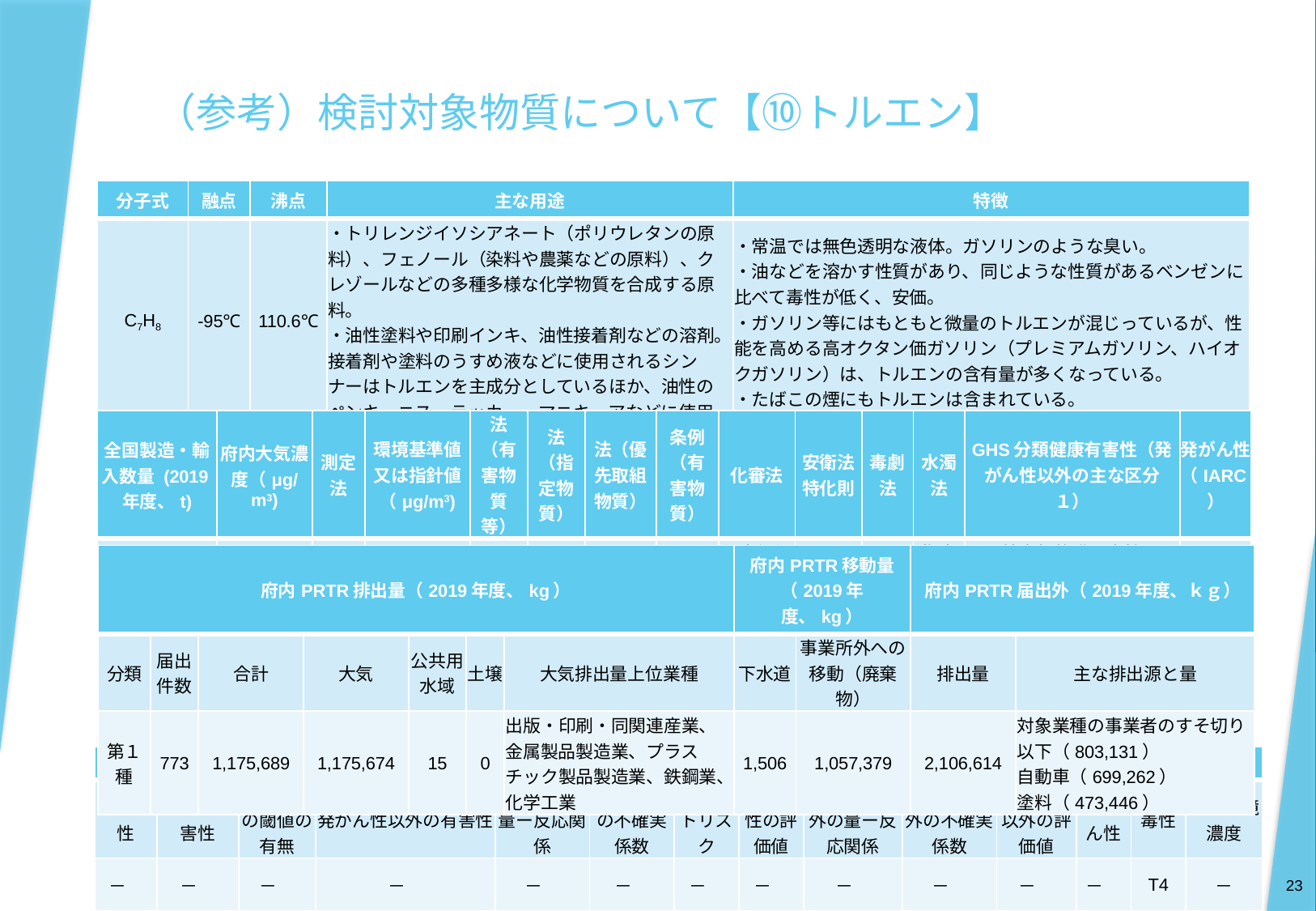

# （参考）検討対象物質について【⑩トルエン】
| 分子式 | 融点 | 沸点 | 主な用途 | 特徴 |
| --- | --- | --- | --- | --- |
| C7H8 | -95℃ | 110.6℃ | ・トリレンジイソシアネート（ポリウレタンの原料）、フェノール（染料や農薬などの原料）、クレゾールなどの多種多様な化学物質を合成する原料。 ・油性塗料や印刷インキ、油性接着剤などの溶剤。接着剤や塗料のうすめ液などに使用されるシンナーはトルエンを主成分としているほか、油性のペンキ、ニス・ラッカー、マニキュアなどに使用。 | ・常温では無色透明な液体。ガソリンのような臭い。 ・油などを溶かす性質があり、同じような性質があるベンゼンに比べて毒性が低く、安価。 ・ガソリン等にはもともと微量のトルエンが混じっているが、性能を高める高オクタン価ガソリン（プレミアムガソリン、ハイオクガソリン）は、トルエンの含有量が多くなっている。 ・たばこの煙にもトルエンは含まれている。 |
| 全国製造・輸入数量 (2019年度、t) | 府内大気濃度（μg/m3) | 測定法 | 環境基準値又は指針値（μg/m3) | 法（有害物質等） | 法（指定物質） | 法（優先取組物質） | 条例（有害物質） | 化審法 | 安衛法 特化則 | 毒劇法 | 水濁法 | GHS分類健康有害性（発がん性以外の主な区分１） | 発がん性 （IARC） |
| --- | --- | --- | --- | --- | --- | --- | --- | --- | --- | --- | --- | --- | --- |
| 1,031,124 | 8.5 | － | － | － | － | 〇 | － | 優先評価化学物質 | － | 劇物 | 指定物質 | 特定標的臓器毒性 吸引性呼吸器有害性 | 3 |

| 府内PRTR排出量（2019年度、kg） |  |  |  |  |  |  | 府内PRTR移動量（2019年度、kg） |  | 府内PRTR届出外（2019年度、ｋｇ） |  |
| --- | --- | --- | --- | --- | --- | --- | --- | --- | --- | --- |
| 分類 | 届出件数 | 合計 | 大気 | 公共用水域 | 土壌 | 大気排出量上位業種 | 下水道 | 事業所外への移動（廃棄物） | 排出量 | 主な排出源と量 |
| 第１種 | 773 | 1,175,689 | 1,175,674 | 15 | 0 | 出版・印刷・同関連産業、金属製品製造業、プラスチック製品製造業、鉄鋼業、化学工業 | 1,506 | 1,057,379 | 2,106,614 | 対象業種の事業者のすそ切り以下（803,131） 自動車（699,262） 塗料（473,446） |
| 中央環境審議会での検討 |  |  |  |  |  |  |  |  |  |  | 条例制定時の検討 |  |  |
| --- | --- | --- | --- | --- | --- | --- | --- | --- | --- | --- | --- | --- | --- |
| 発がん性 | 遺伝子障害性 | 発がん性の閾値の有無 | 発がん性以外の有害性 | 発がん性の量ー反応関係 | 発がん性の不確実係数 | ユニットリスク | 発がん性の評価値 | 発がん性以外の量ー反応関係 | 発がん性以外の不確実係数 | 発がん性以外の評価値 | 発がん性 | 毒性 | 想定環境濃度 |
| － | － | － | － | － | － | － | － | － | － | － | － | T4 | － |
23